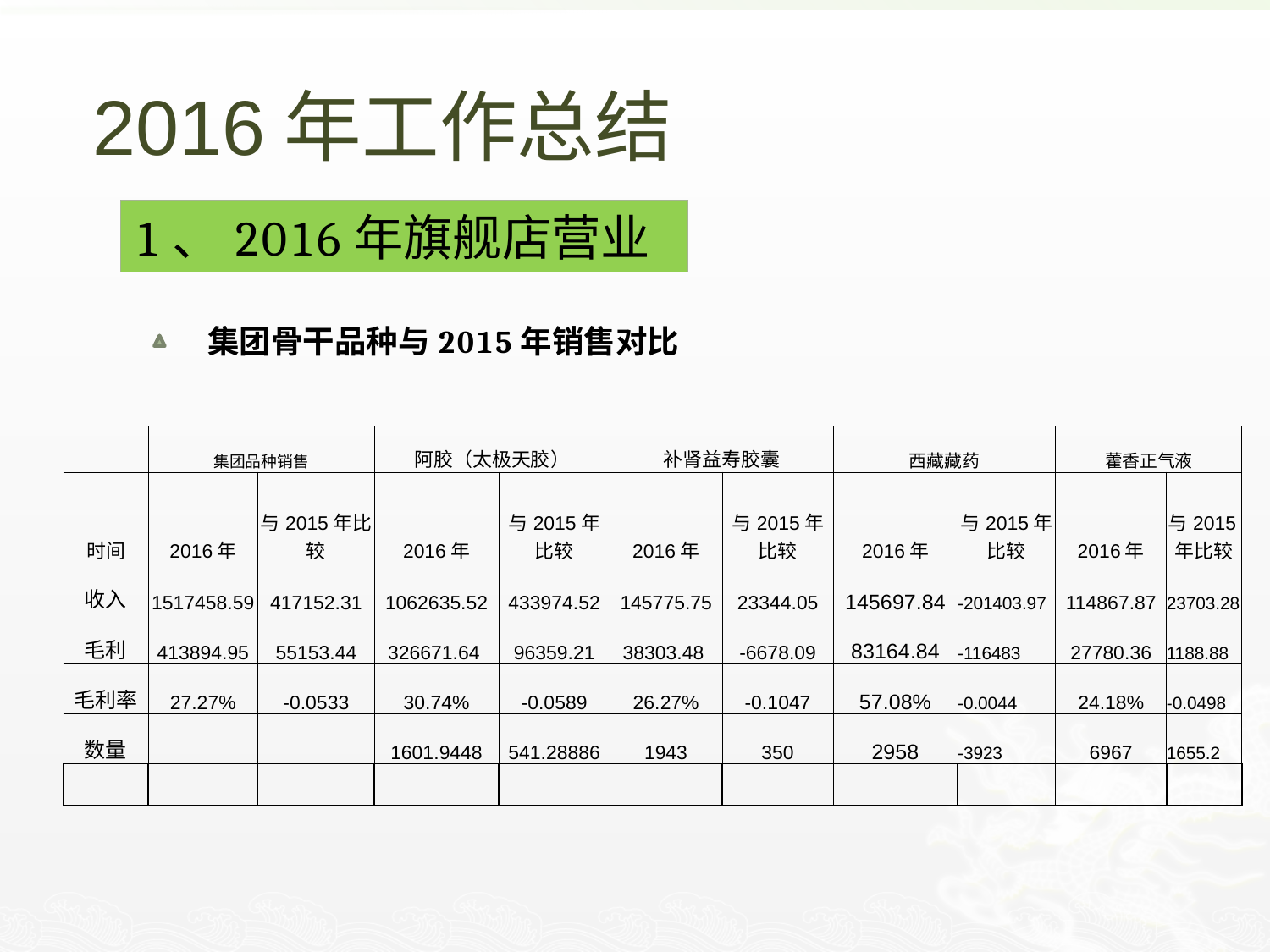

# 2016年工作总结
1、2016年旗舰店营业
集团骨干品种与2015年销售对比

|  | 集团品种销售 |  | 阿胶（太极天胶） |  | 补肾益寿胶囊 |  | 西藏藏药 |  | 藿香正气液 |  |
| --- | --- | --- | --- | --- | --- | --- | --- | --- | --- | --- |
| 时间 | 2016年 | 与2015年比较 | 2016年 | 与2015年比较 | 2016年 | 与2015年比较 | 2016年 | 与2015年比较 | 2016年 | 与2015年比较 |
| 收入 | 1517458.59 | 417152.31 | 1062635.52 | 433974.52 | 145775.75 | 23344.05 | 145697.84 | -201403.97 | 114867.87 | 23703.28 |
| 毛利 | 413894.95 | 55153.44 | 326671.64 | 96359.21 | 38303.48 | -6678.09 | 83164.84 | -116483 | 27780.36 | 1188.88 |
| 毛利率 | 27.27% | -0.0533 | 30.74% | -0.0589 | 26.27% | -0.1047 | 57.08% | -0.0044 | 24.18% | -0.0498 |
| 数量 |  |  | 1601.9448 | 541.28886 | 1943 | 350 | 2958 | -3923 | 6967 | 1655.2 |
|  |  |  |  |  |  |  |  |  |  |  |